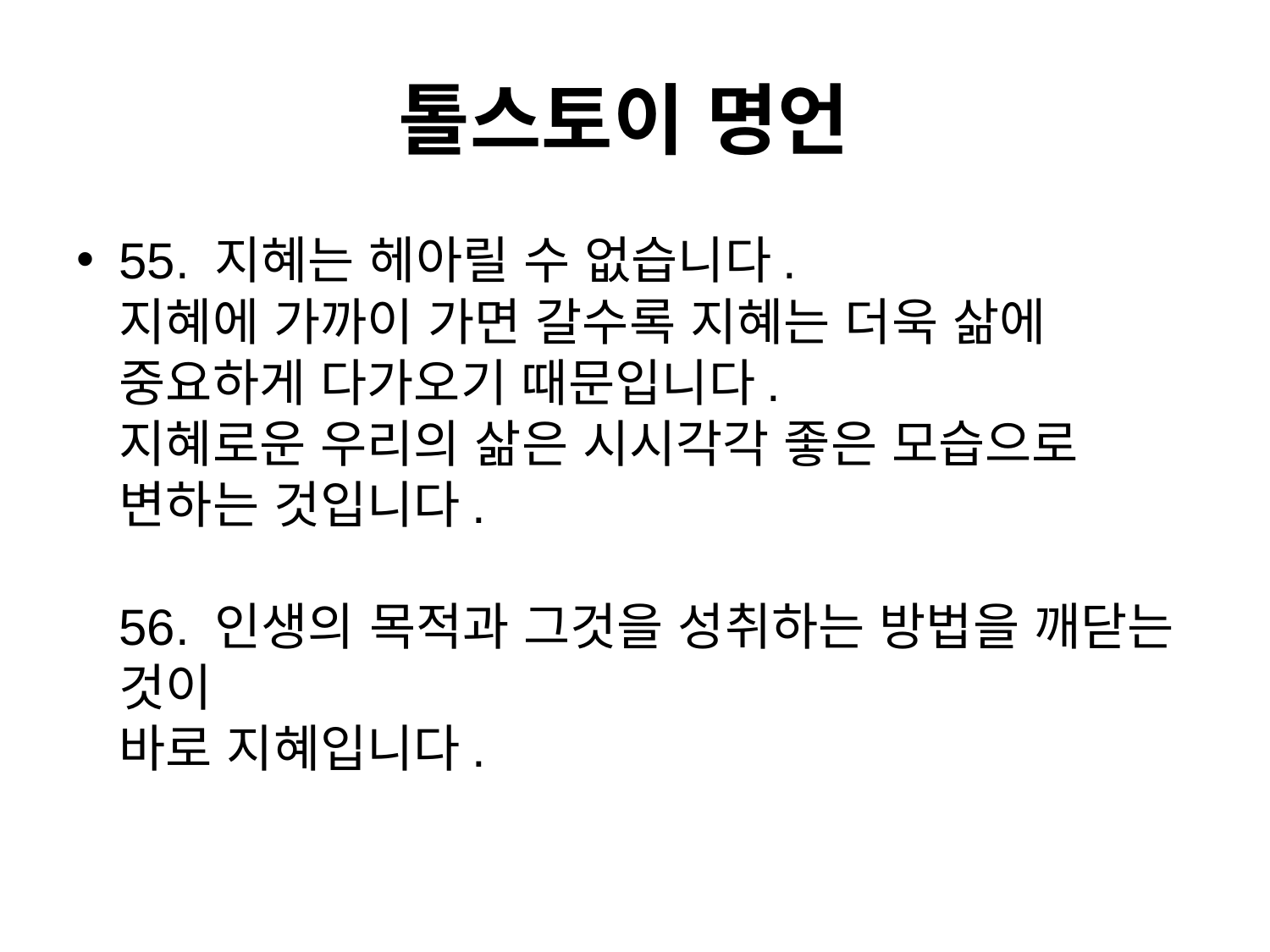

# 톨스토이 명언
55. 지혜는 헤아릴 수 없습니다.
지혜에 가까이 가면 갈수록 지혜는 더욱 삶에 중요하게 다가오기 때문입니다.
지혜로운 우리의 삶은 시시각각 좋은 모습으로 변하는 것입니다.
56. 인생의 목적과 그것을 성취하는 방법을 깨닫는 것이
바로 지혜입니다.